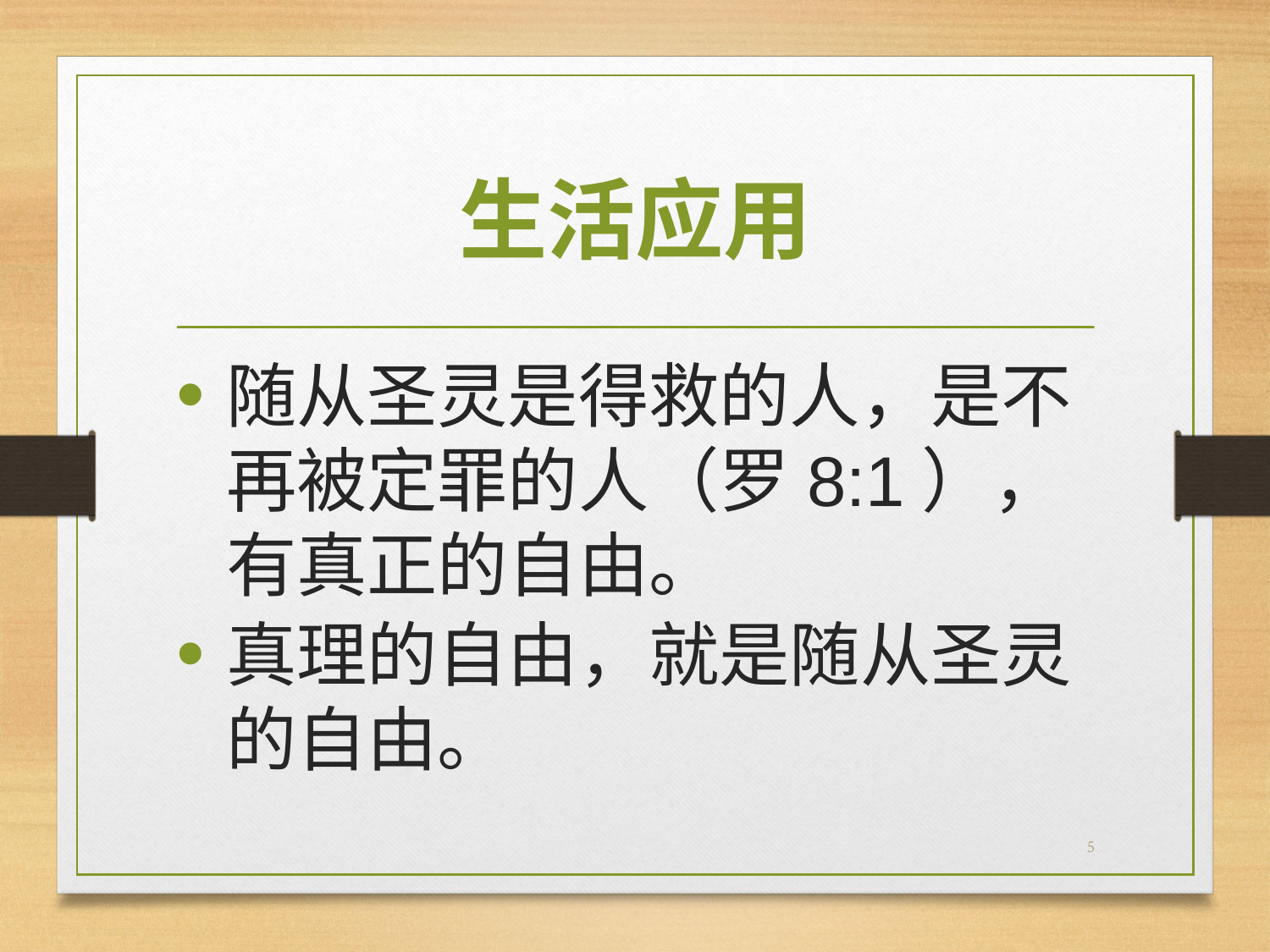

# 生活应用
随从圣灵是得救的人，是不再被定罪的人（罗8:1），有真正的自由。
真理的自由，就是随从圣灵的自由。
5